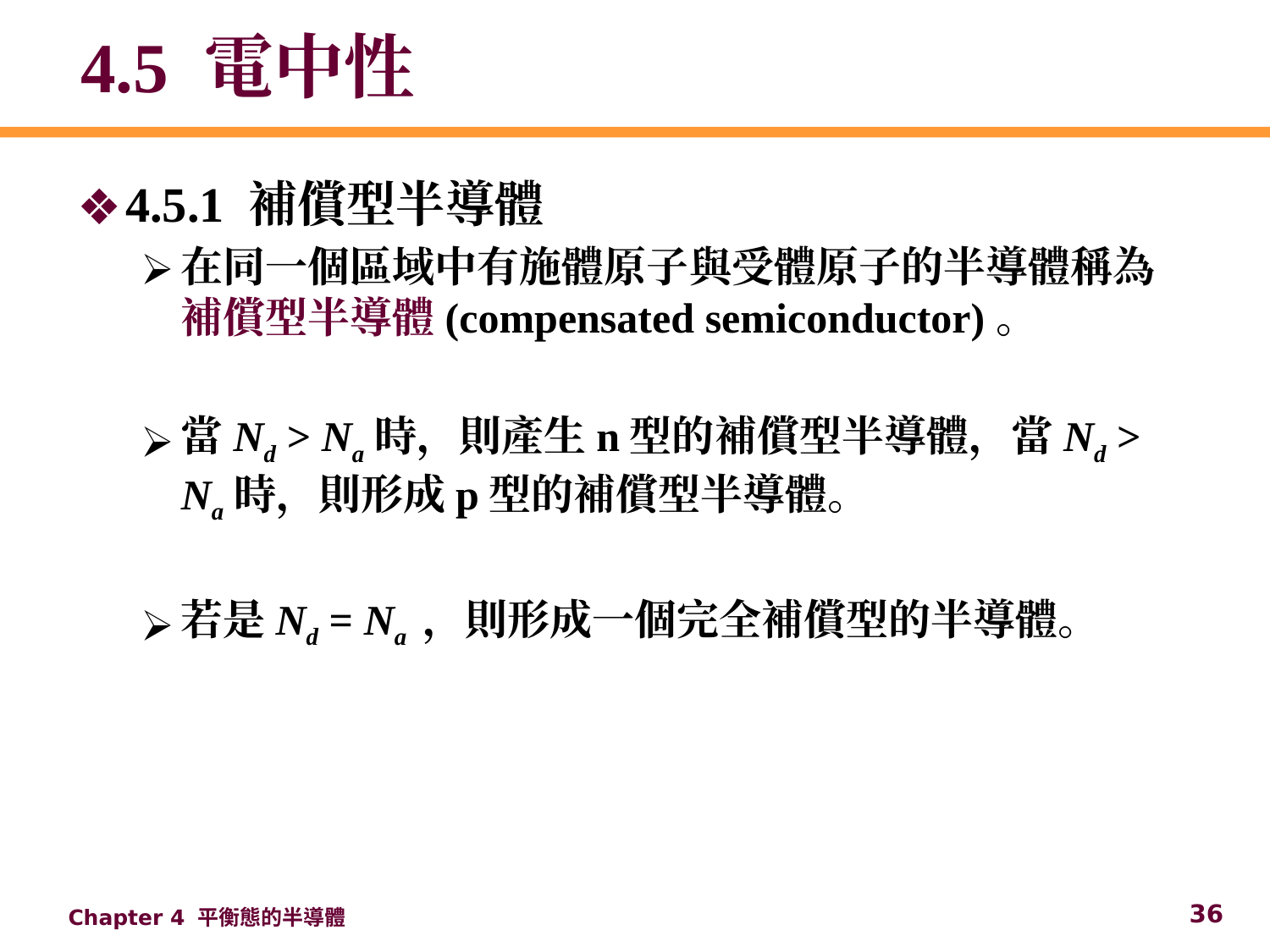

# 4.5 電中性
4.5.1 補償型半導體
在同一個區域中有施體原子與受體原子的半導體稱為補償型半導體(compensated semiconductor)。

當Nd > Na時，則產生n型的補償型半導體，當Nd > Na時，則形成p型的補償型半導體。

若是Nd = Na ，則形成一個完全補償型的半導體。
36
Chapter 4 平衡態的半導體